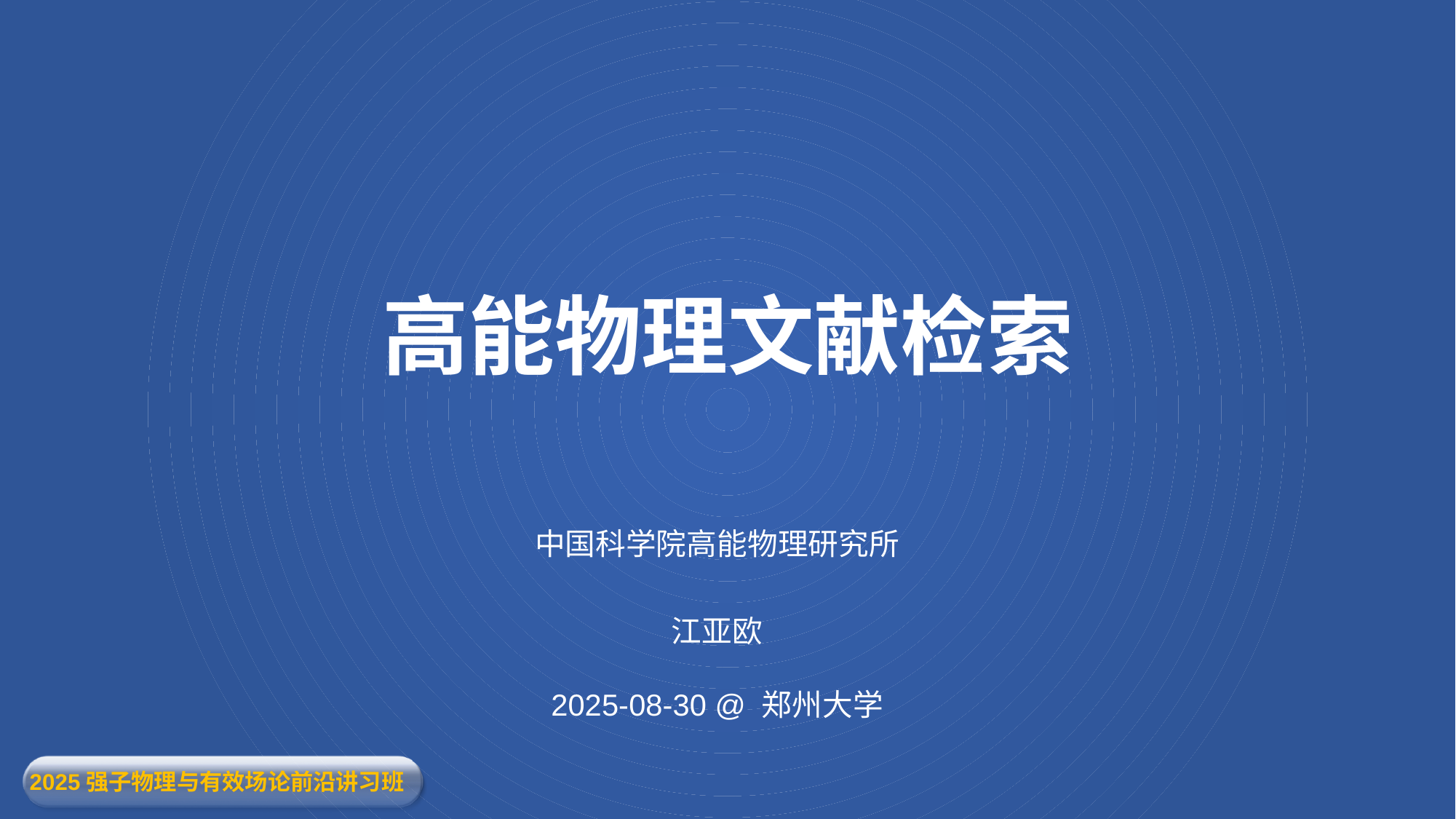

# 高能物理文献检索
中国科学院高能物理研究所
江亚欧
2025-08-30 @ 郑州大学